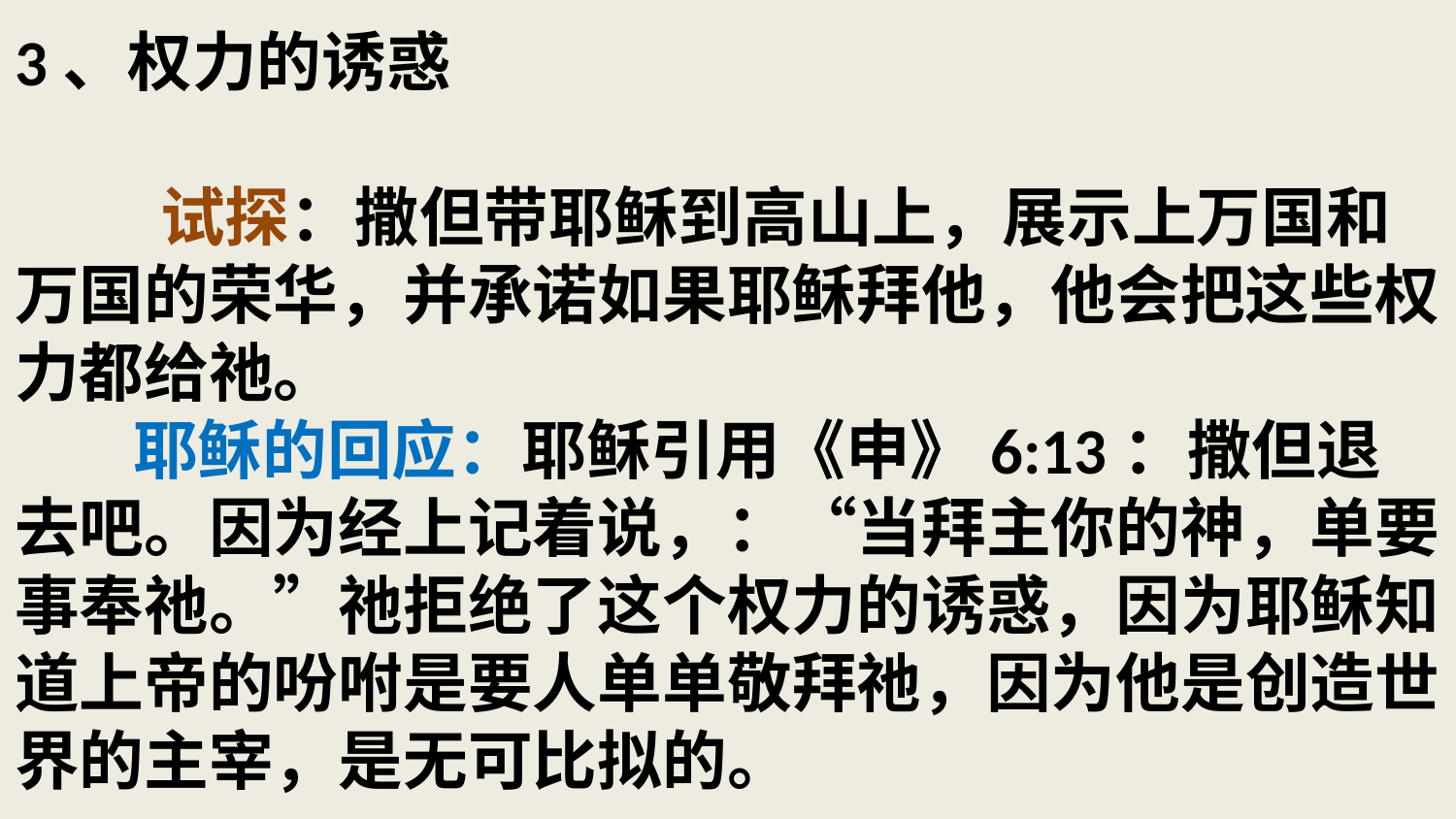

# 3、权力的诱惑 试探：撒但带耶稣到高山上，展示上万国和万国的荣华，并承诺如果耶稣拜他，他会把这些权力都给祂。 耶稣的回应：耶稣引用《申》6:13：撒但退去吧。因为经上记着说，：“当拜主你的神，单要事奉祂。”祂拒绝了这个权力的诱惑，因为耶稣知道上帝的吩咐是要人单单敬拜祂，因为他是创造世界的主宰，是无可比拟的。